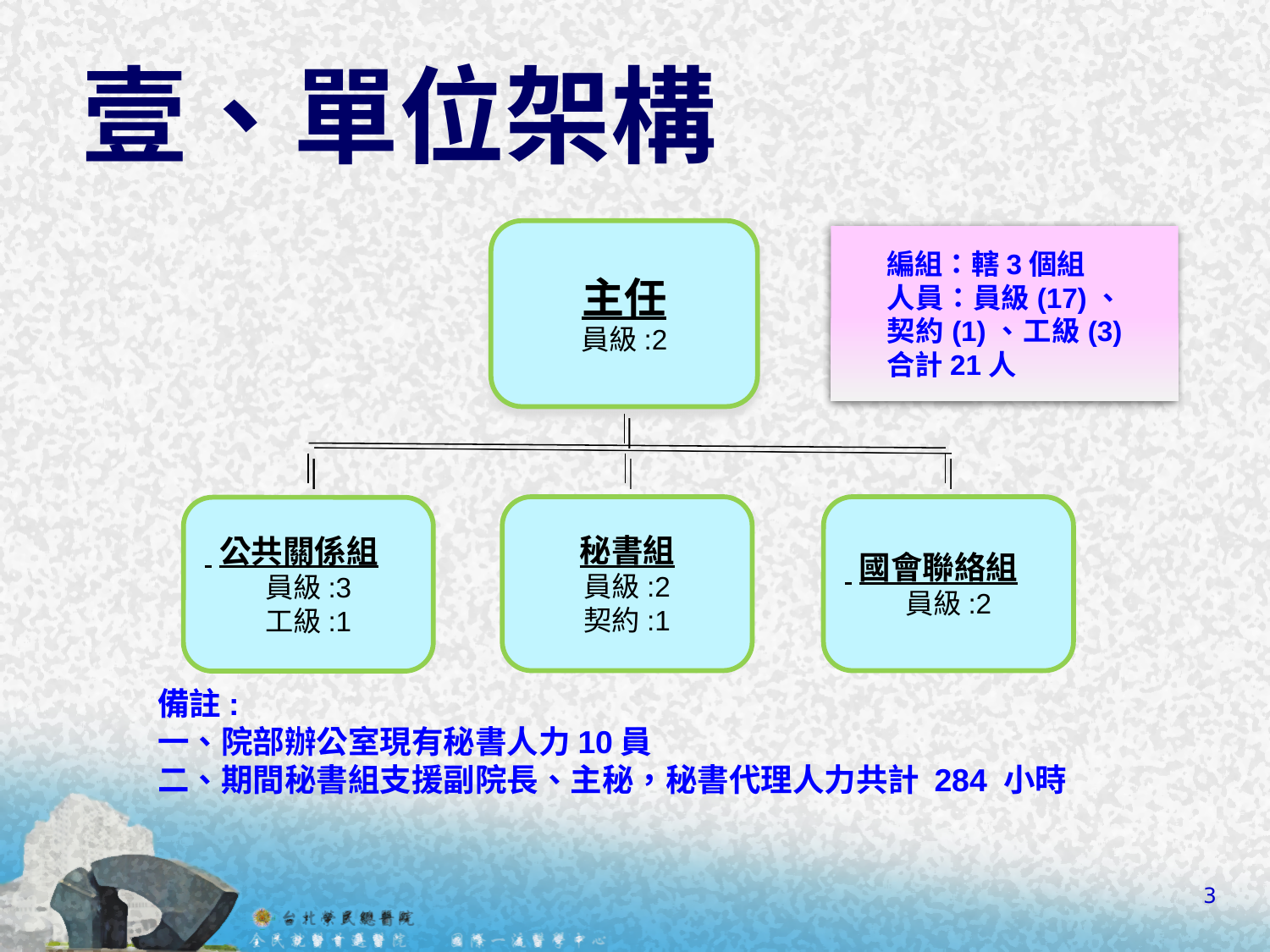

# 壹、單位架構
主任
員級:2
編組：轄3個組
人員：員級(17)、契約(1)、工級(3) 合計21人
秘書組
員級:2
契約:1
 國會聯絡組
員級:2
 公共關係組
員級:3
工級:1
備註:
一、院部辦公室現有秘書人力10員
二、期間秘書組支援副院長、主秘，秘書代理人力共計 284 小時
3